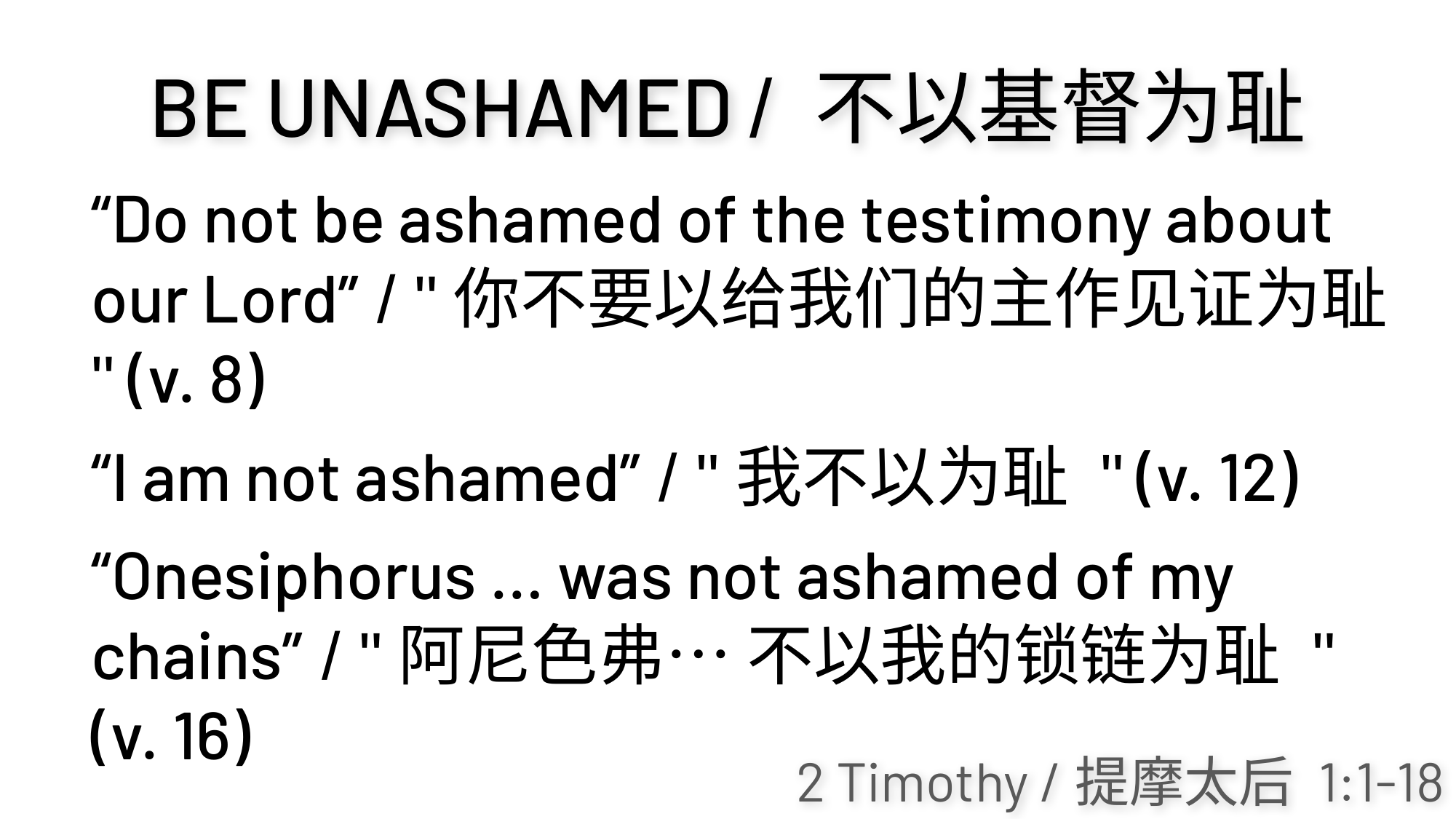

BE UNASHAMED / 不以基督为耻
“Do not be ashamed of the testimony about our Lord” / "你不要以给我们的主作见证为耻" (v. 8)
“I am not ashamed” / "我不以为耻 " (v. 12)
“Onesiphorus … was not ashamed of my chains” / "阿尼色弗… 不以我的锁链为耻 " (v. 16)
2 Timothy /提摩太后 1:1-18